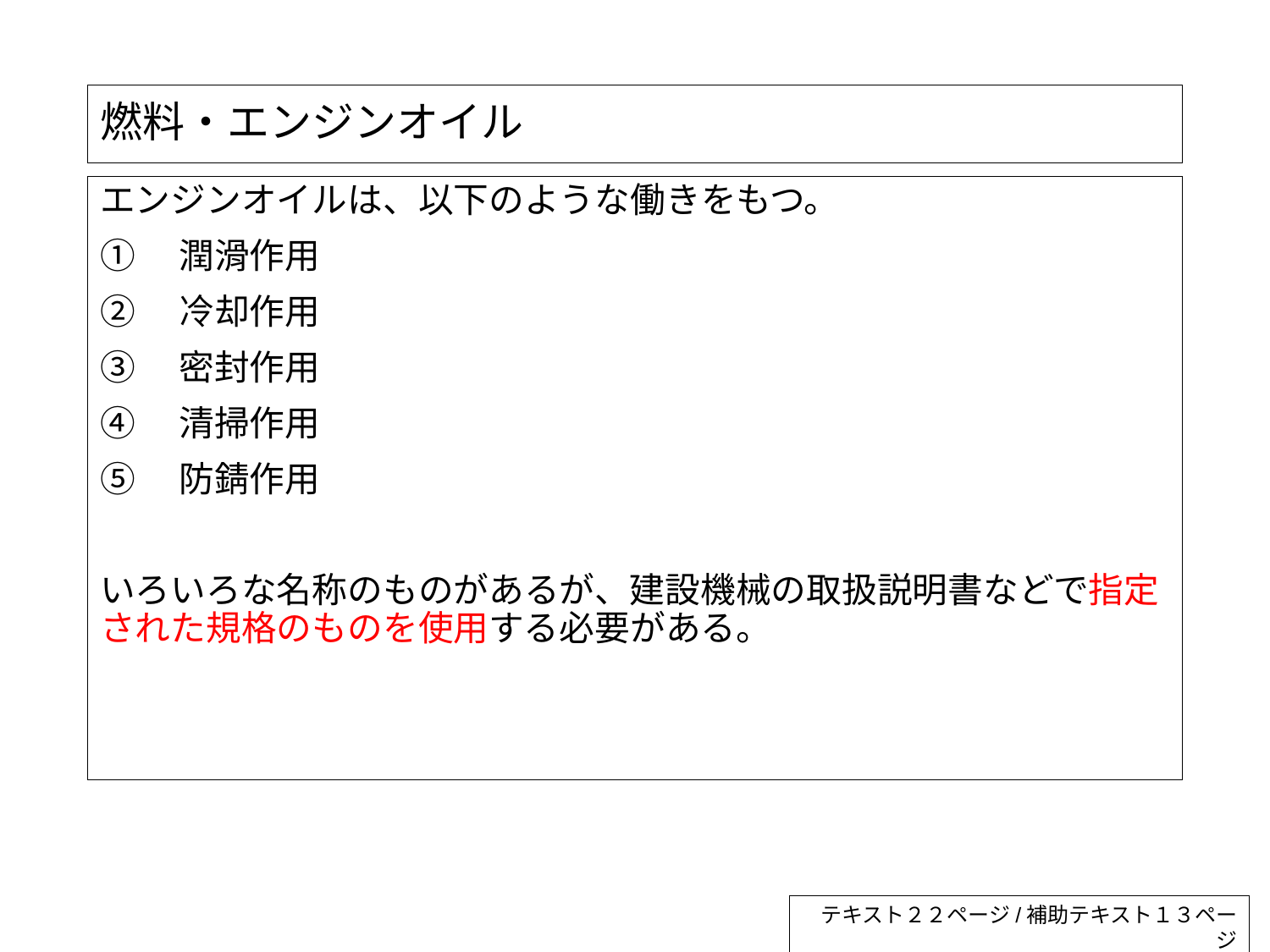

# 燃料・エンジンオイル
エンジンオイルは、以下のような働きをもつ。
①　潤滑作用
②　冷却作用
③　密封作用
④　清掃作用
⑤　防錆作用

いろいろな名称のものがあるが、建設機械の取扱説明書などで指定された規格のものを使用する必要がある。
テキスト２２ページ/補助テキスト１３ページ